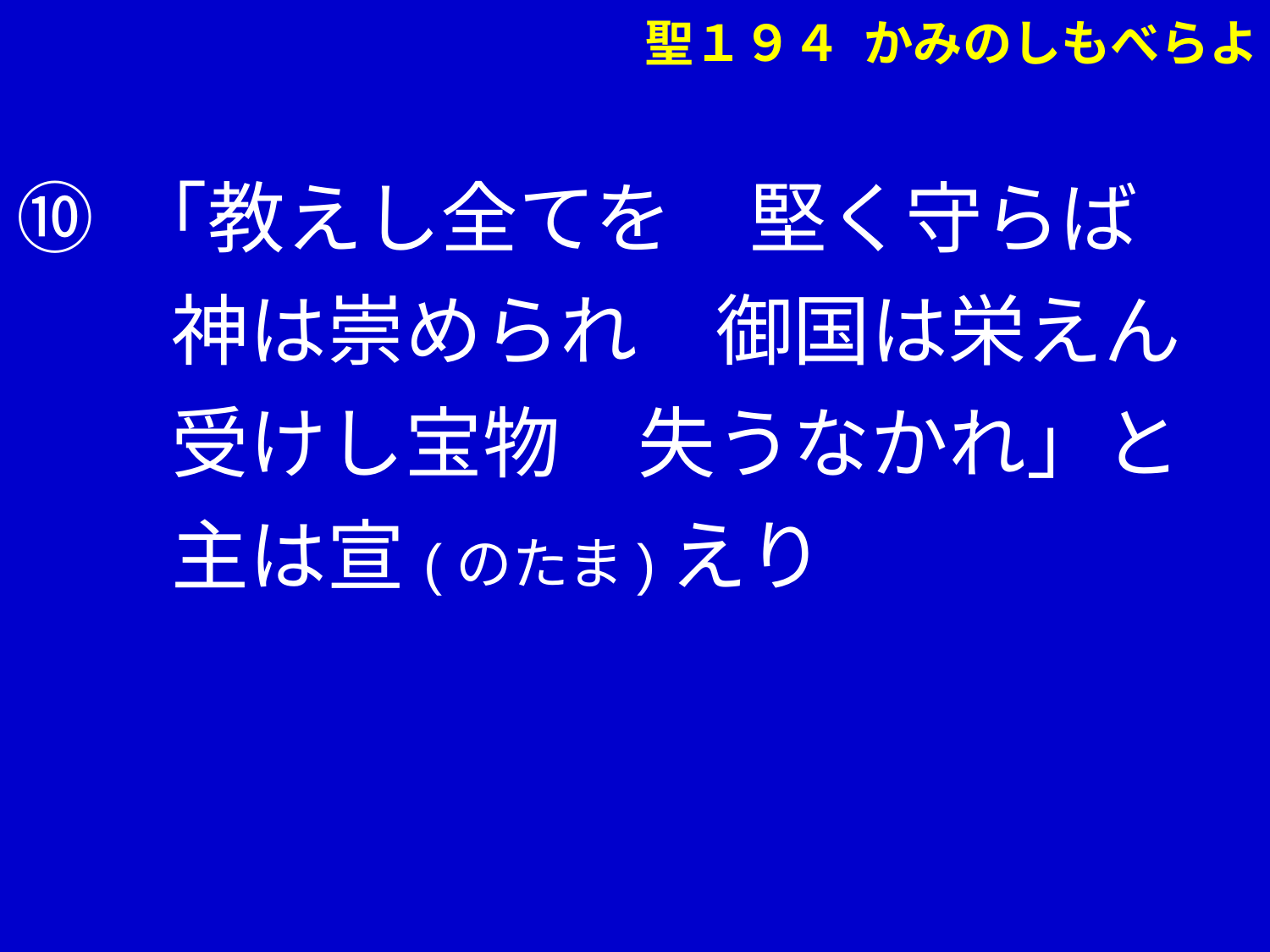

聖１９４  かみのしもべらよ

⑩ 「教えし全てを　堅く守らば
　　神は崇められ　御国は栄えん
　　受けし宝物　失うなかれ」と
　　主は宣(のたま)えり